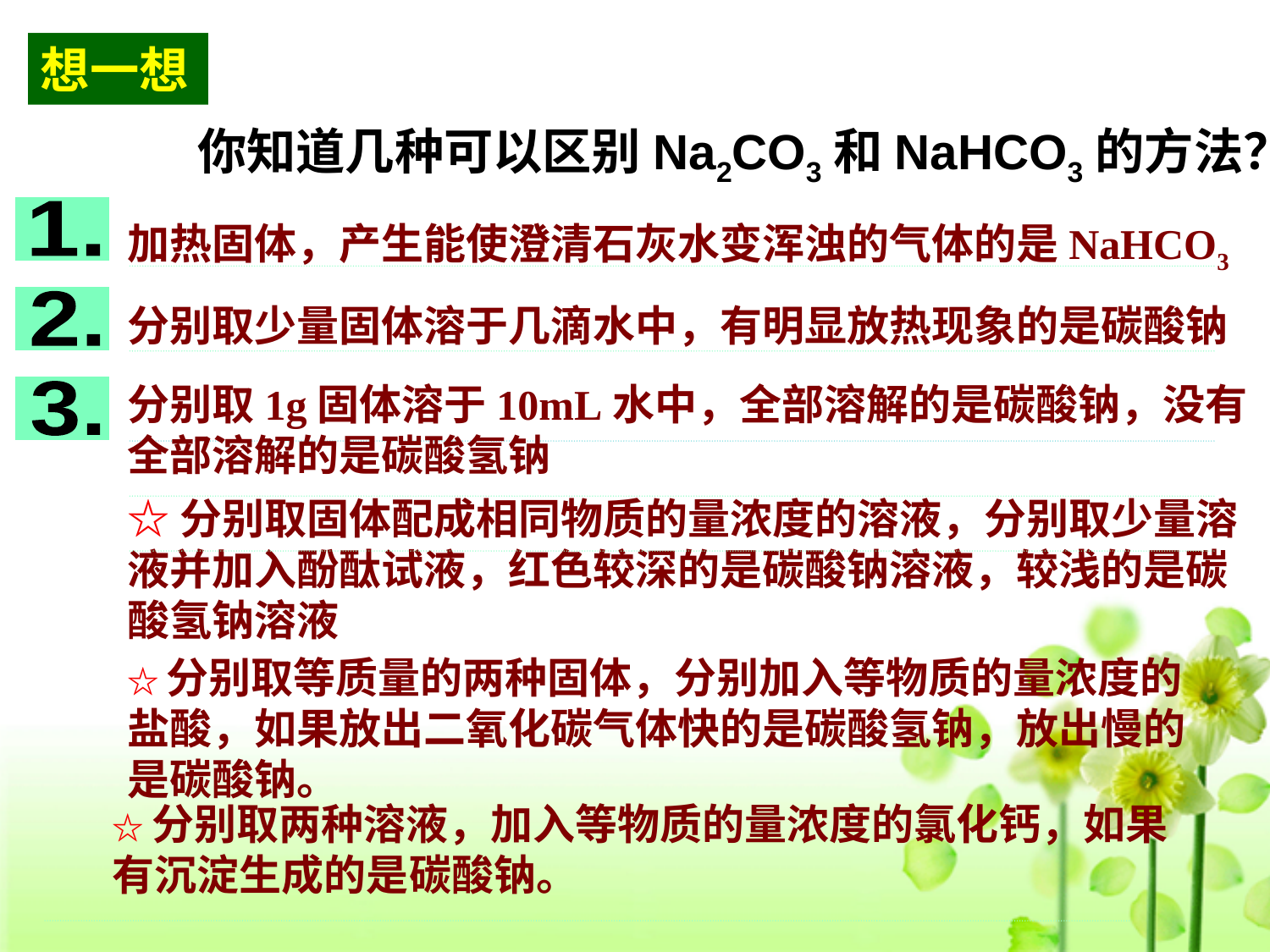

想一想
你知道几种可以区别Na2CO3和NaHCO3的方法？

1.
加热固体，产生能使澄清石灰水变浑浊的气体的是NaHCO3

2.
分别取少量固体溶于几滴水中，有明显放热现象的是碳酸钠

分别取1g固体溶于10mL水中，全部溶解的是碳酸钠，没有全部溶解的是碳酸氢钠

3.

☆分别取固体配成相同物质的量浓度的溶液，分别取少量溶液并加入酚酞试液，红色较深的是碳酸钠溶液，较浅的是碳酸氢钠溶液

☆分别取等质量的两种固体，分别加入等物质的量浓度的盐酸，如果放出二氧化碳气体快的是碳酸氢钠，放出慢的是碳酸钠。
☆分别取两种溶液，加入等物质的量浓度的氯化钙，如果有沉淀生成的是碳酸钠。